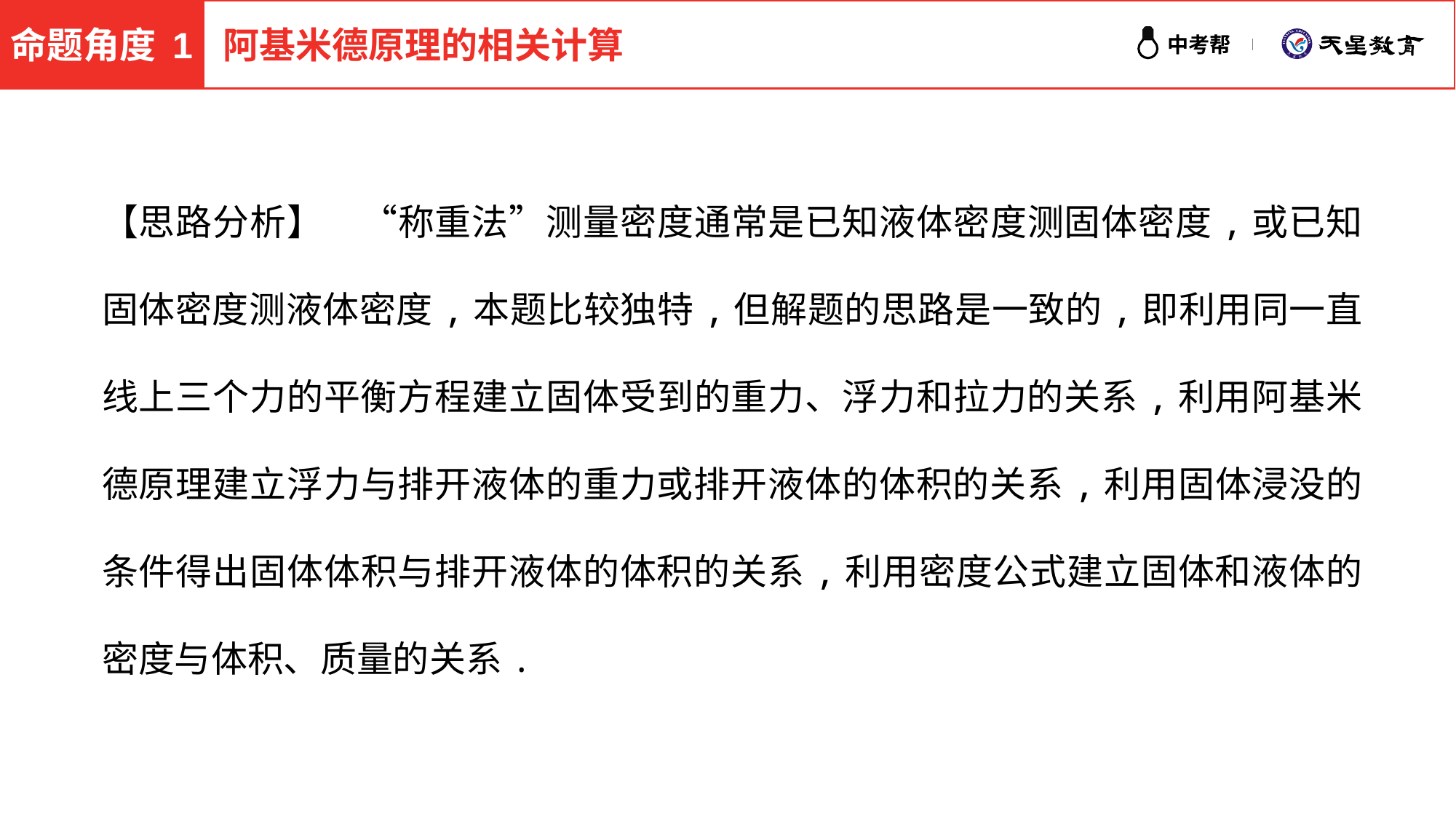

命题角度 1
阿基米德原理的相关计算
【思路分析】　“称重法”测量密度通常是已知液体密度测固体密度,或已知固体密度测液体密度,本题比较独特,但解题的思路是一致的,即利用同一直线上三个力的平衡方程建立固体受到的重力、浮力和拉力的关系,利用阿基米德原理建立浮力与排开液体的重力或排开液体的体积的关系,利用固体浸没的条件得出固体体积与排开液体的体积的关系,利用密度公式建立固体和液体的密度与体积、质量的关系.